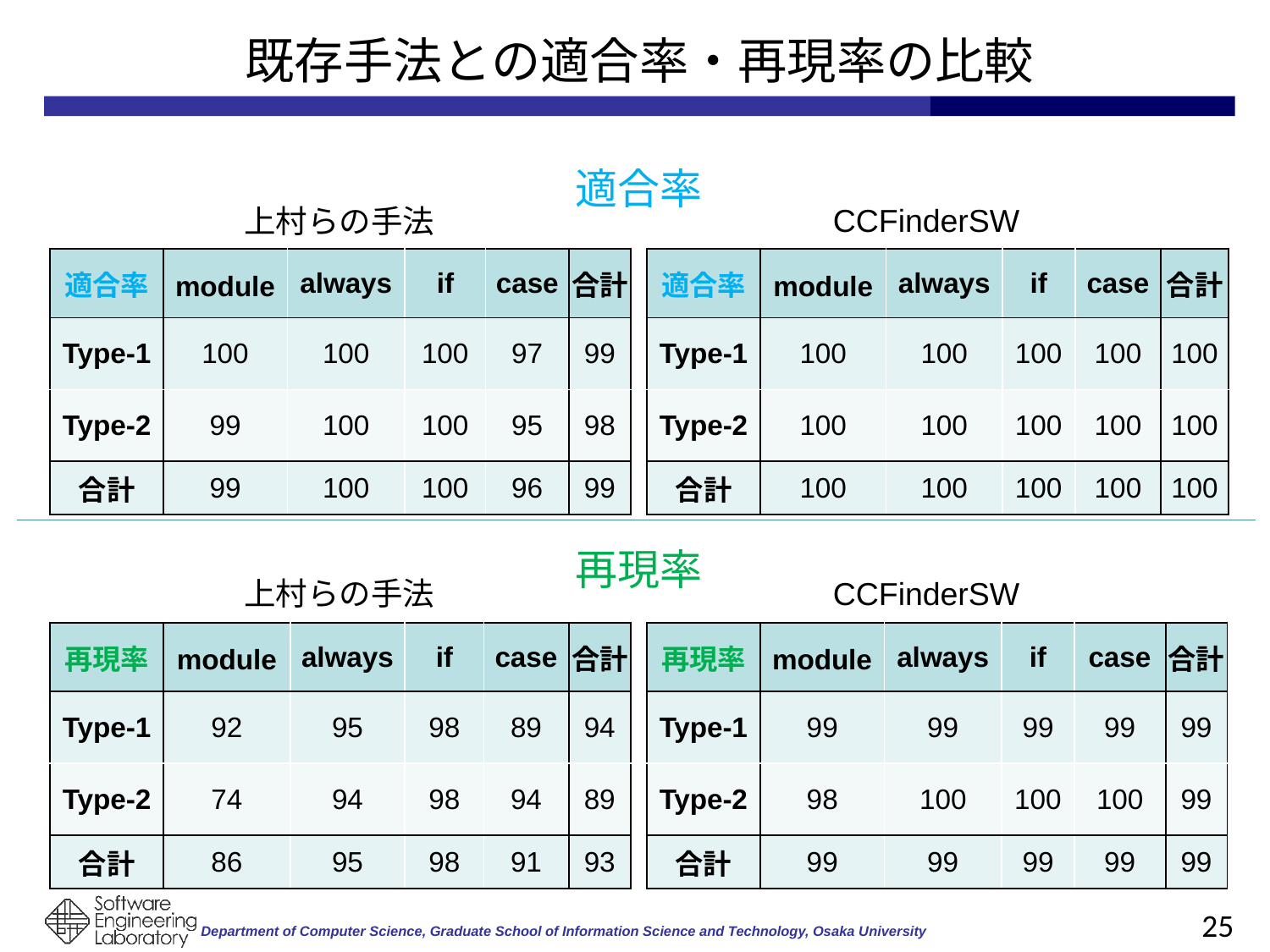

# 既存手法との適合率・再現率の比較
適合率
CCFinderSW
上村らの手法
| 適合率 | module | always | if | case | 合計 |
| --- | --- | --- | --- | --- | --- |
| Type-1 | 100 | 100 | 100 | 97 | 99 |
| Type-2 | 99 | 100 | 100 | 95 | 98 |
| 合計 | 99 | 100 | 100 | 96 | 99 |
| 適合率 | module | always | if | case | 合計 |
| --- | --- | --- | --- | --- | --- |
| Type-1 | 100 | 100 | 100 | 100 | 100 |
| Type-2 | 100 | 100 | 100 | 100 | 100 |
| 合計 | 100 | 100 | 100 | 100 | 100 |
再現率
上村らの手法
CCFinderSW
| 再現率 | module | always | if | case | 合計 |
| --- | --- | --- | --- | --- | --- |
| Type-1 | 92 | 95 | 98 | 89 | 94 |
| Type-2 | 74 | 94 | 98 | 94 | 89 |
| 合計 | 86 | 95 | 98 | 91 | 93 |
| 再現率 | module | always | if | case | 合計 |
| --- | --- | --- | --- | --- | --- |
| Type-1 | 99 | 99 | 99 | 99 | 99 |
| Type-2 | 98 | 100 | 100 | 100 | 99 |
| 合計 | 99 | 99 | 99 | 99 | 99 |
25